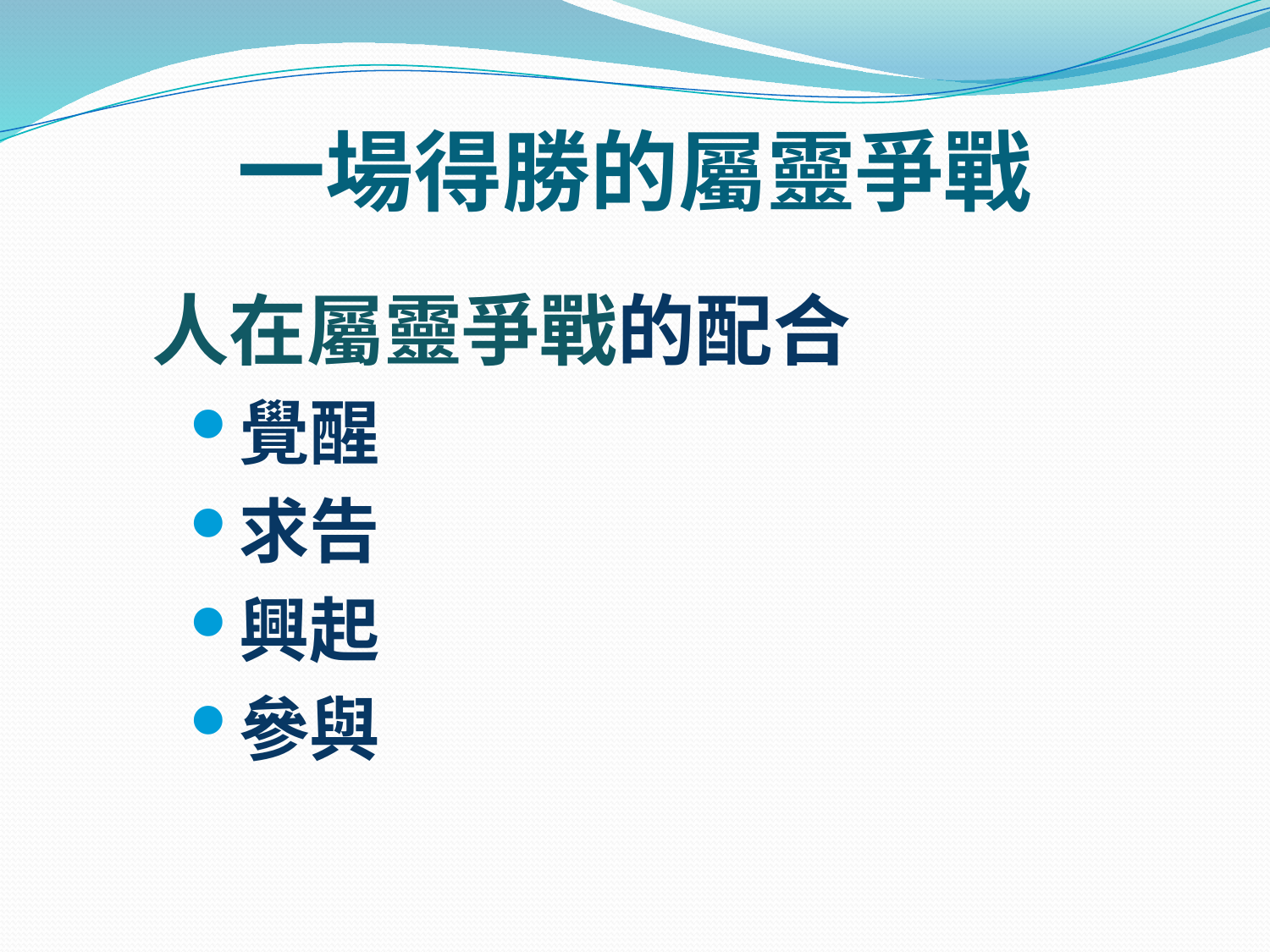

# 一場得勝的屬靈爭戰
人在屬靈爭戰的配合
覺醒
求告
興起
參與